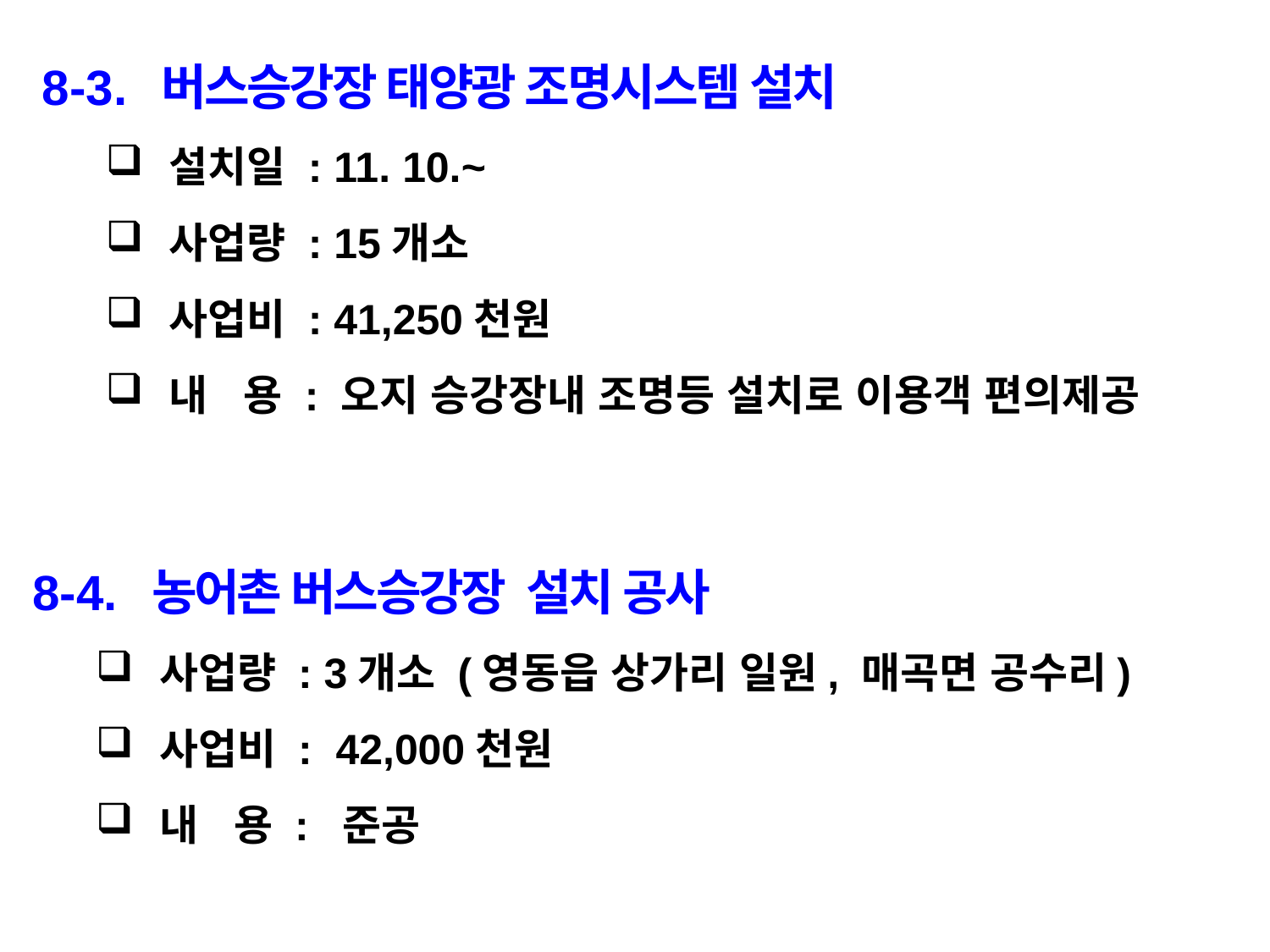

8-3.  버스승강장 태양광 조명시스템 설치
설치일 : 11. 10.~
사업량 : 15개소
사업비 : 41,250천원
내   용 : 오지 승강장내 조명등 설치로 이용객 편의제공

8-4.  농어촌 버스승강장  설치 공사
사업량 : 3개소 (영동읍 상가리 일원, 매곡면 공수리)
사업비 :  42,000천원
내   용 :  준공